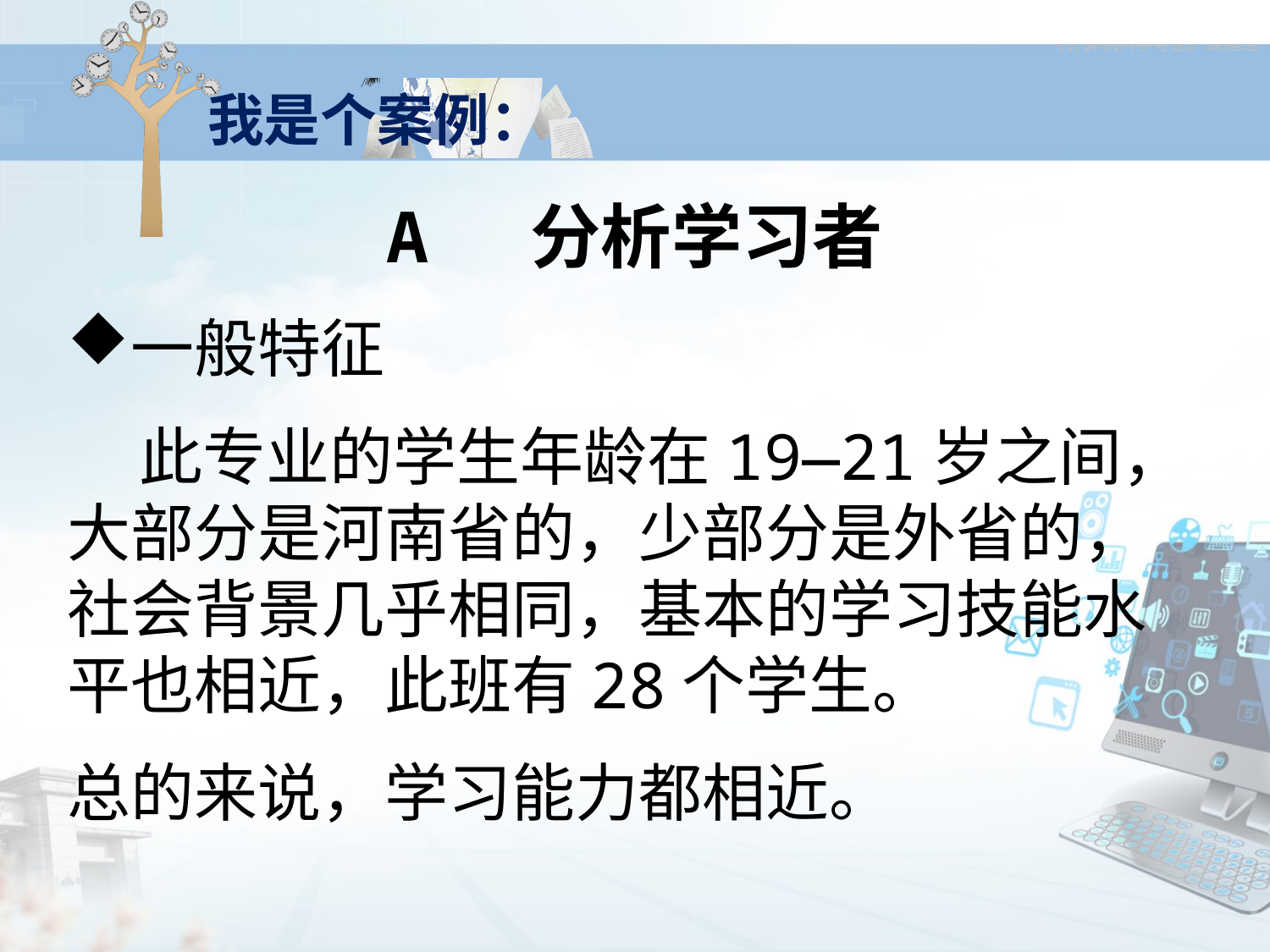

我是个案例：
A  分析学习者
一般特征
    此专业的学生年龄在19—21岁之间，大部分是河南省的，少部分是外省的，社会背景几乎相同，基本的学习技能水平也相近，此班有28个学生。
总的来说，学习能力都相近。